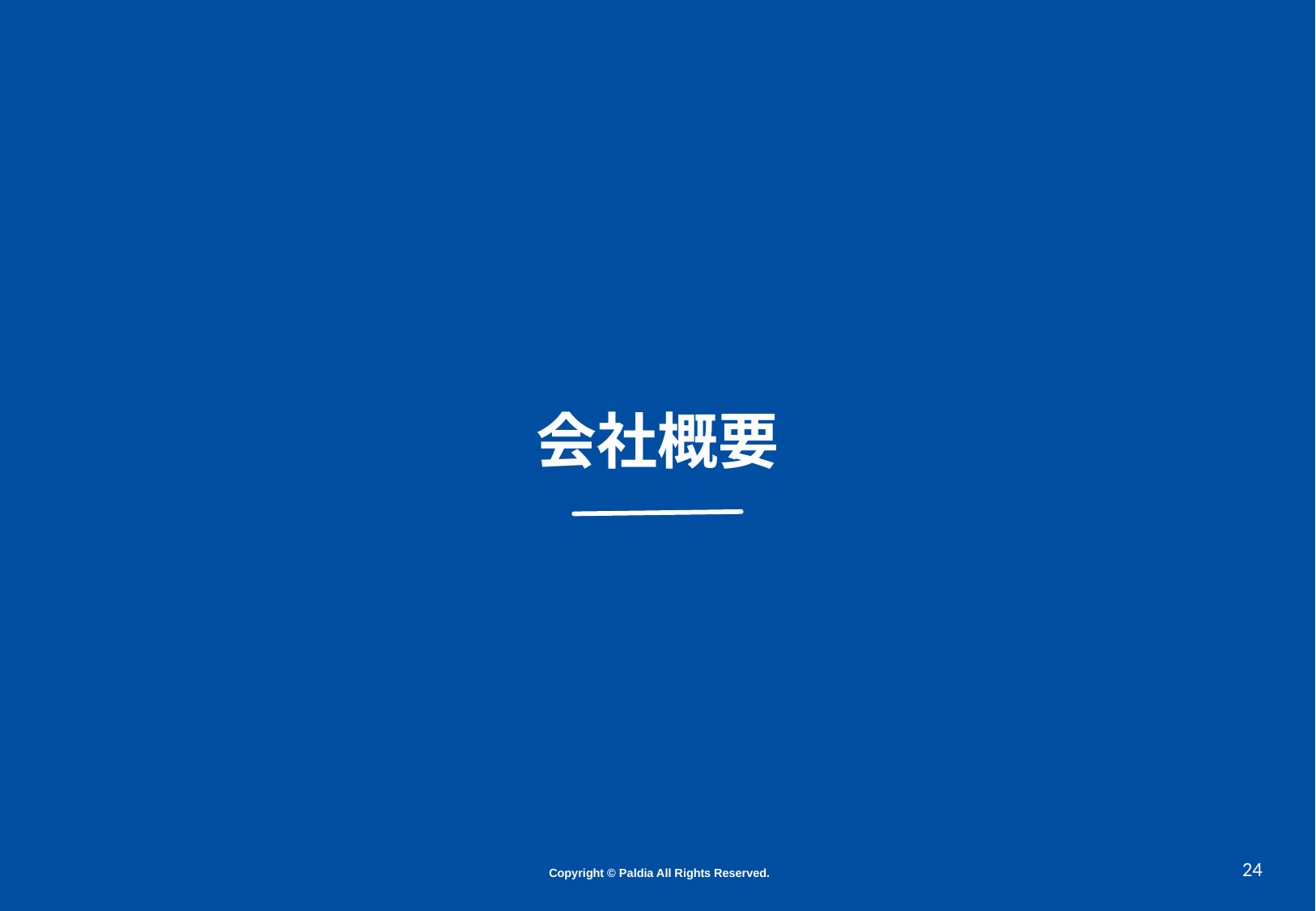

# 会社概要
24
Copyright © Paldia All Rights Reserved.